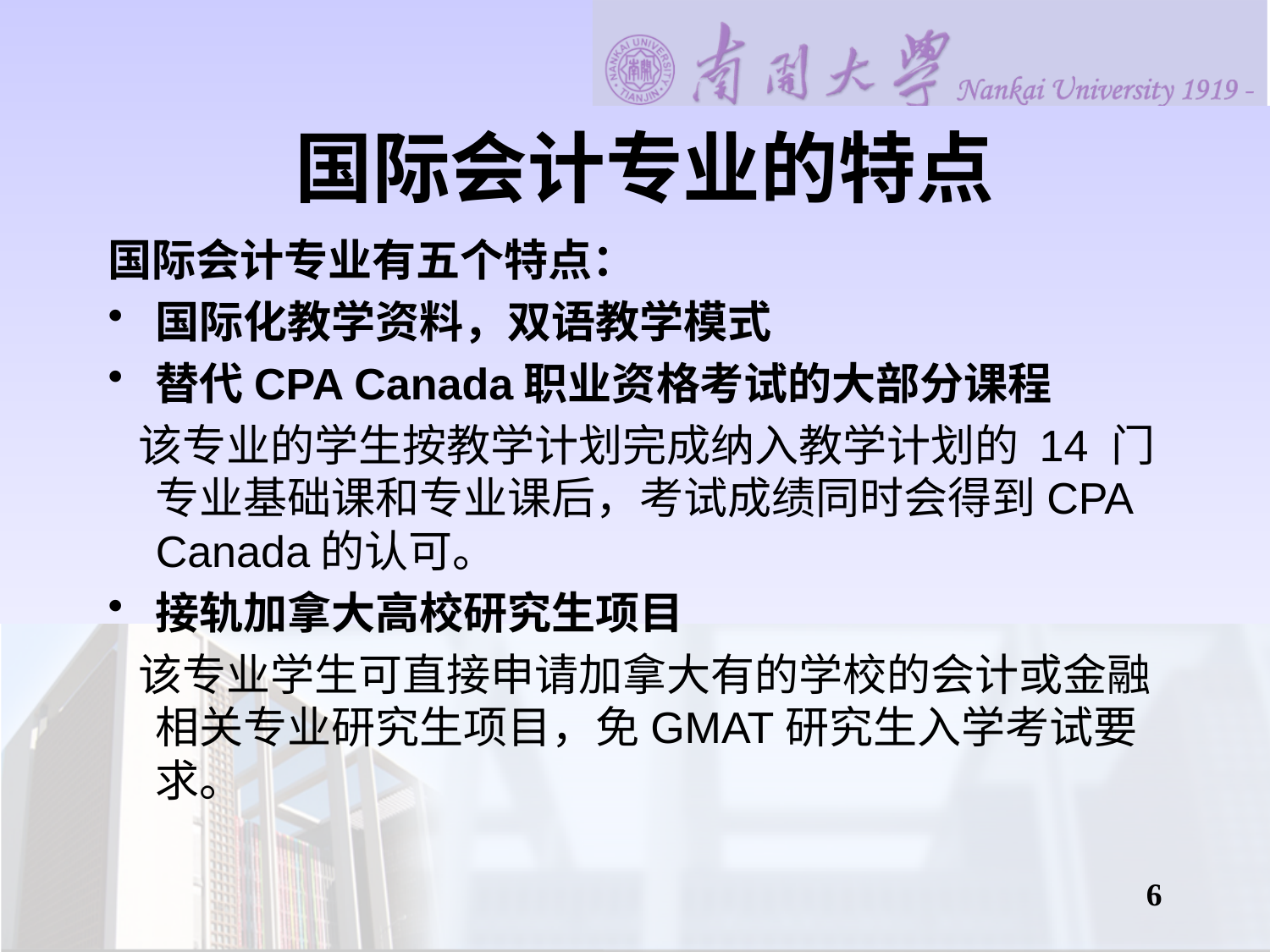

# 国际会计专业的特点
国际会计专业有五个特点：
国际化教学资料，双语教学模式
替代CPA Canada职业资格考试的大部分课程
  该专业的学生按教学计划完成纳入教学计划的 14 门专业基础课和专业课后，考试成绩同时会得到CPA Canada的认可。
接轨加拿大高校研究生项目
  该专业学生可直接申请加拿大有的学校的会计或金融相关专业研究生项目，免GMAT研究生入学考试要求。

6